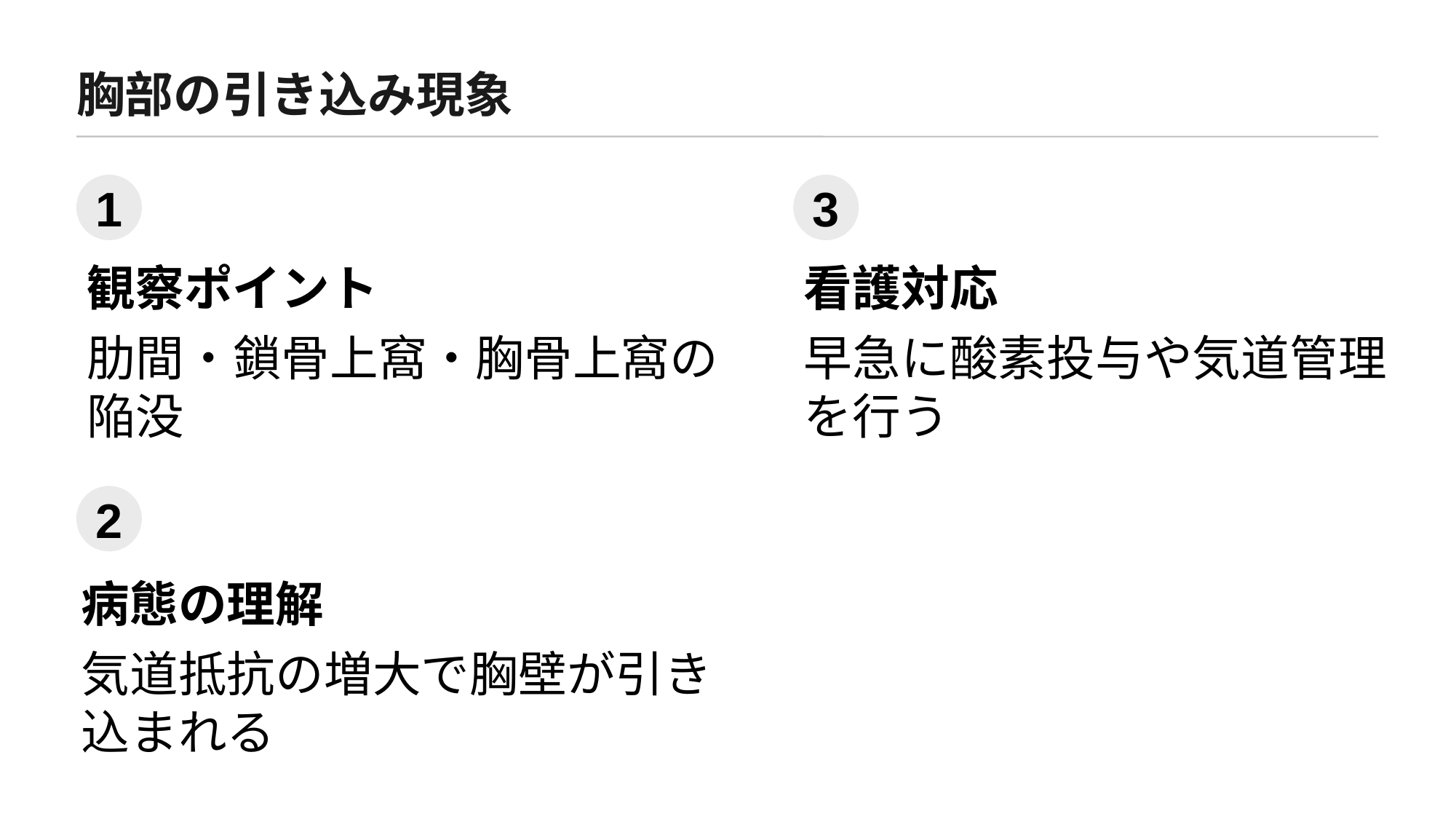

胸部の引き込み現象

1

3
観察ポイント
看護対応
肋間・鎖骨上窩・胸骨上窩の陥没
早急に酸素投与や気道管理を行う

2
病態の理解
気道抵抗の増大で胸壁が引き込まれる